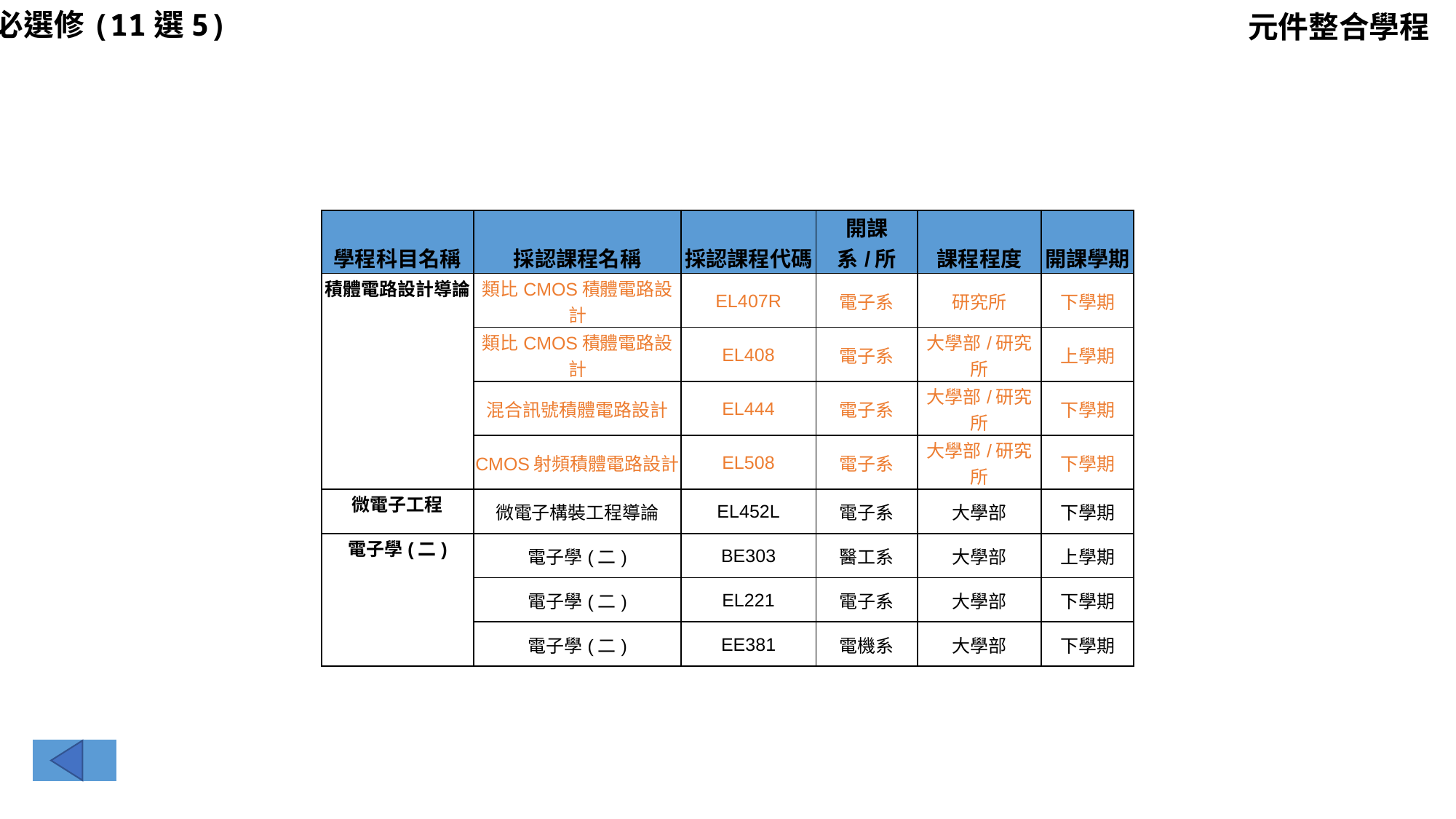

必選修(11選5)
元件整合學程
| 學程科目名稱 | 採認課程名稱 | 採認課程代碼 | 開課系/所 | 課程程度 | 開課學期 |
| --- | --- | --- | --- | --- | --- |
| 積體電路設計導論 | 類比CMOS積體電路設計 | EL407R | 電子系 | 研究所 | 下學期 |
|  | 類比CMOS積體電路設計 | EL408 | 電子系 | 大學部/研究所 | 上學期 |
|  | 混合訊號積體電路設計 | EL444 | 電子系 | 大學部/研究所 | 下學期 |
|  | CMOS射頻積體電路設計 | EL508 | 電子系 | 大學部/研究所 | 下學期 |
| 微電子工程 | 微電子構裝工程導論 | EL452L | 電子系 | 大學部 | 下學期 |
| 電子學(二) | 電子學(二) | BE303 | 醫工系 | 大學部 | 上學期 |
|  | 電子學(二) | EL221 | 電子系 | 大學部 | 下學期 |
|  | 電子學(二) | EE381 | 電機系 | 大學部 | 下學期 |